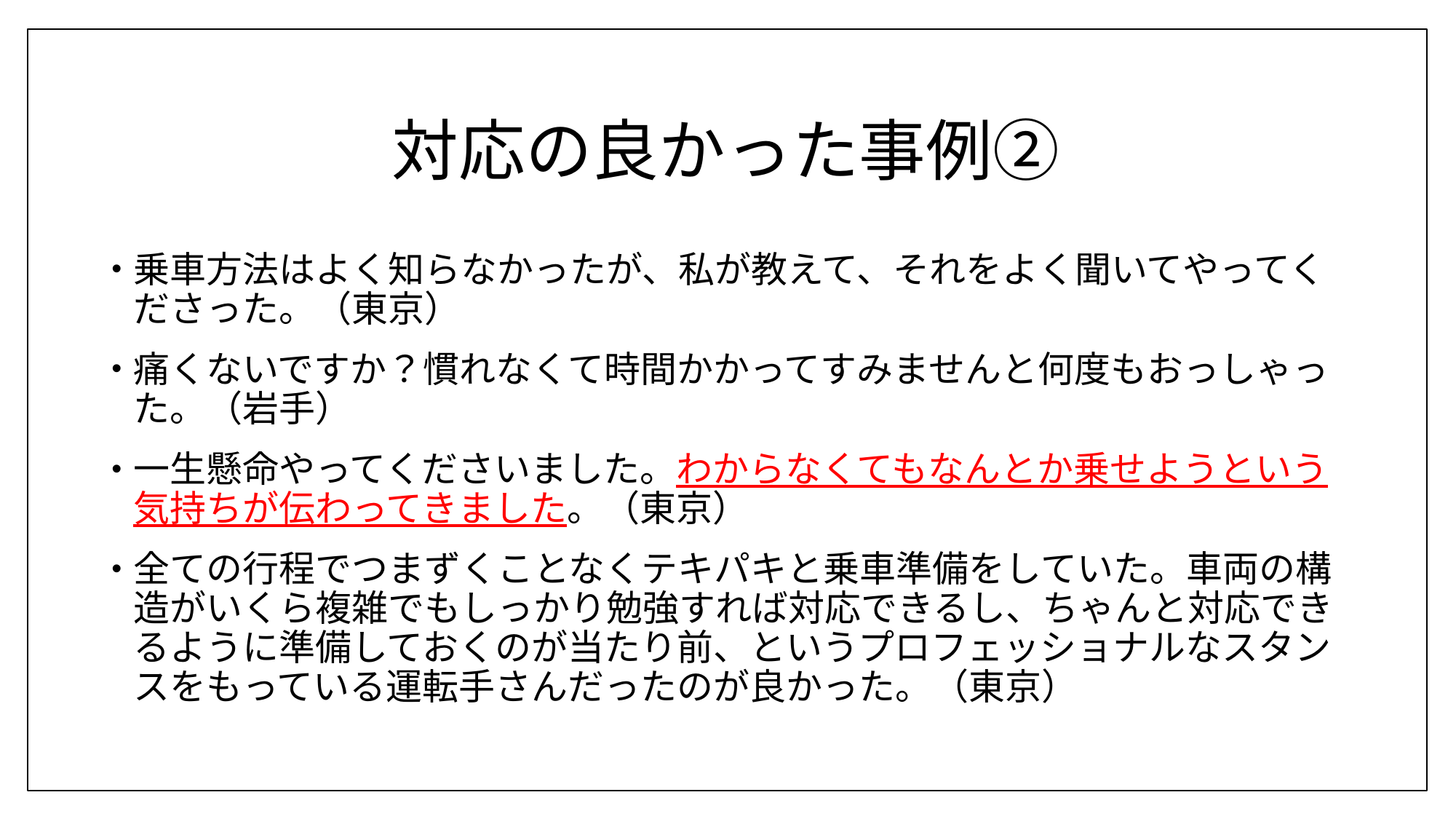

# 対応の良かった事例②
乗車方法はよく知らなかったが、私が教えて、それをよく聞いてやってくださった。（東京）
痛くないですか？慣れなくて時間かかってすみませんと何度もおっしゃった。（岩手）
一生懸命やってくださいました。わからなくてもなんとか乗せようという気持ちが伝わってきました。（東京）
全ての行程でつまずくことなくテキパキと乗車準備をしていた。車両の構造がいくら複雑でもしっかり勉強すれば対応できるし、ちゃんと対応できるように準備しておくのが当たり前、というプロフェッショナルなスタンスをもっている運転手さんだったのが良かった。（東京）